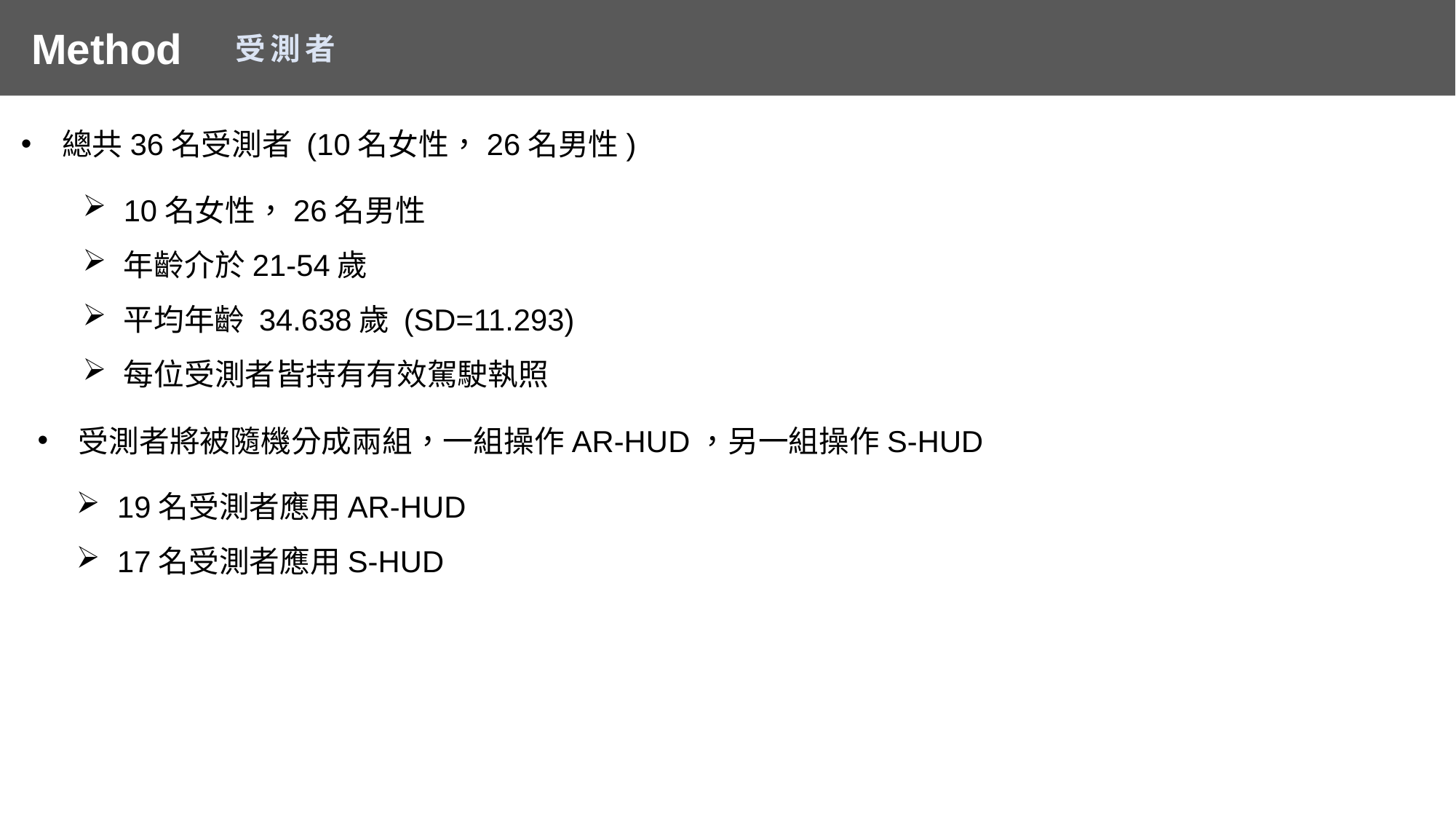

Method
受測者
總共36名受測者 (10名女性，26名男性)
10名女性，26名男性
年齡介於21-54歲
平均年齡 34.638歲 (SD=11.293)
每位受測者皆持有有效駕駛執照
受測者將被隨機分成兩組，一組操作AR-HUD，另一組操作S-HUD
19名受測者應用AR-HUD
17名受測者應用S-HUD